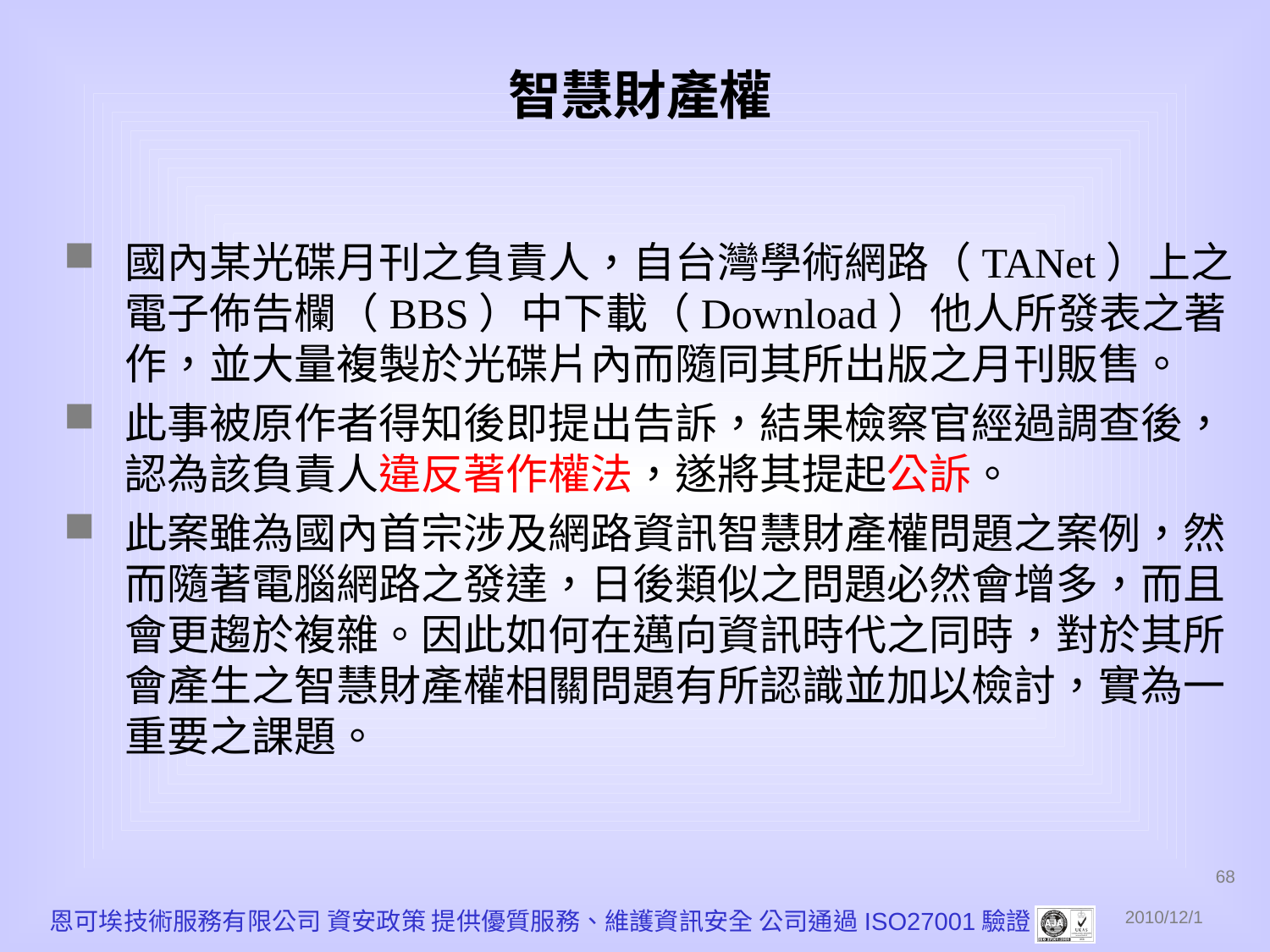

智慧財產權

國內某光碟月刊之負責人，自台灣學術網路（TANet）上之電子佈告欄（BBS）中下載（Download）他人所發表之著作，並大量複製於光碟片內而隨同其所出版之月刊販售。
此事被原作者得知後即提出告訴，結果檢察官經過調查後，認為該負責人違反著作權法，遂將其提起公訴。
此案雖為國內首宗涉及網路資訊智慧財產權問題之案例，然而隨著電腦網路之發達，日後類似之問題必然會增多，而且會更趨於複雜。因此如何在邁向資訊時代之同時，對於其所會產生之智慧財產權相關問題有所認識並加以檢討，實為一重要之課題。

68
恩可埃技術服務有限公司 資安政策 提供優質服務、維護資訊安全 公司通過ISO27001驗證
2010/12/1